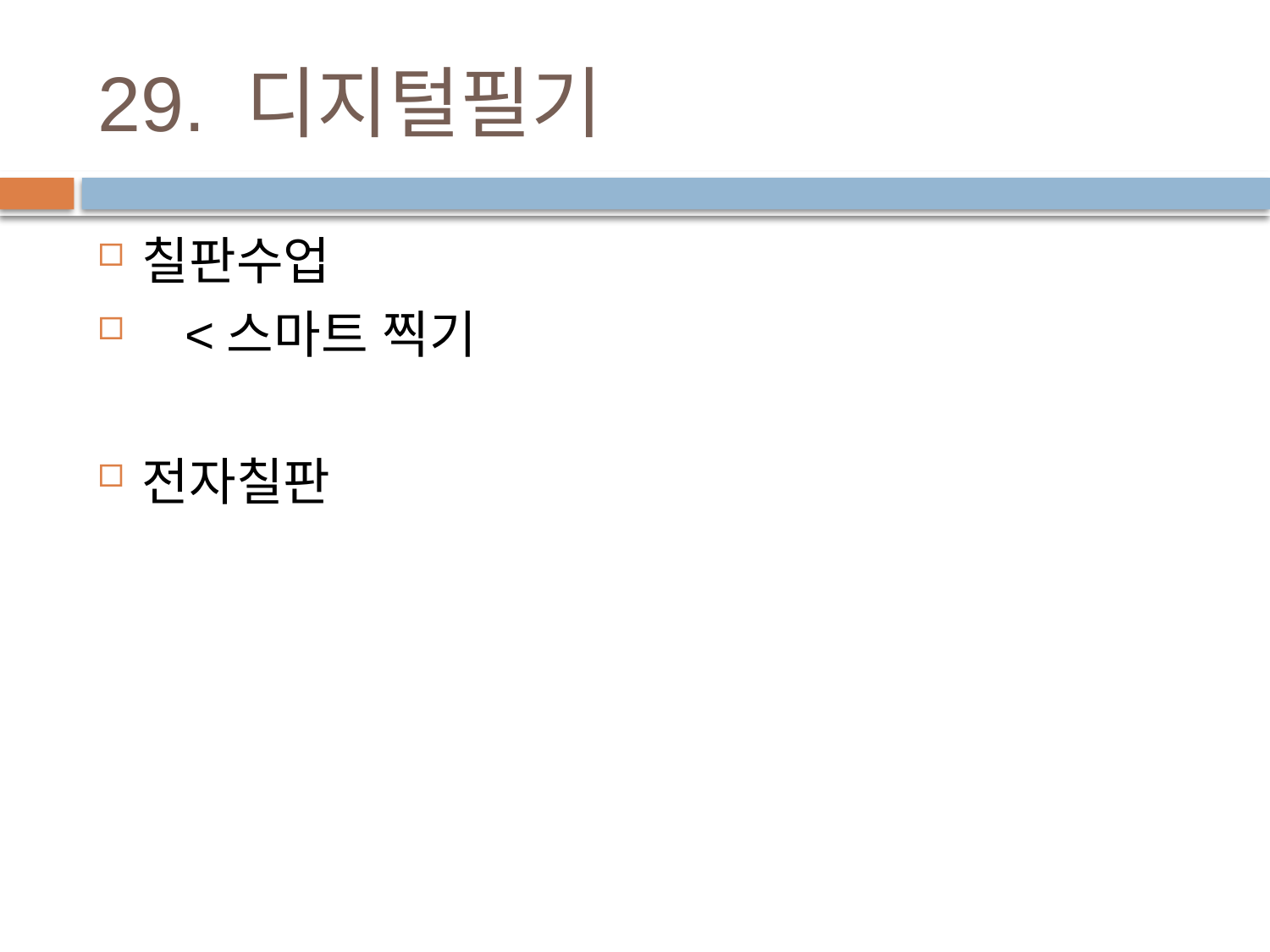

# 29. 디지털필기
칠판수업
   <스마트 찍기

전자칠판